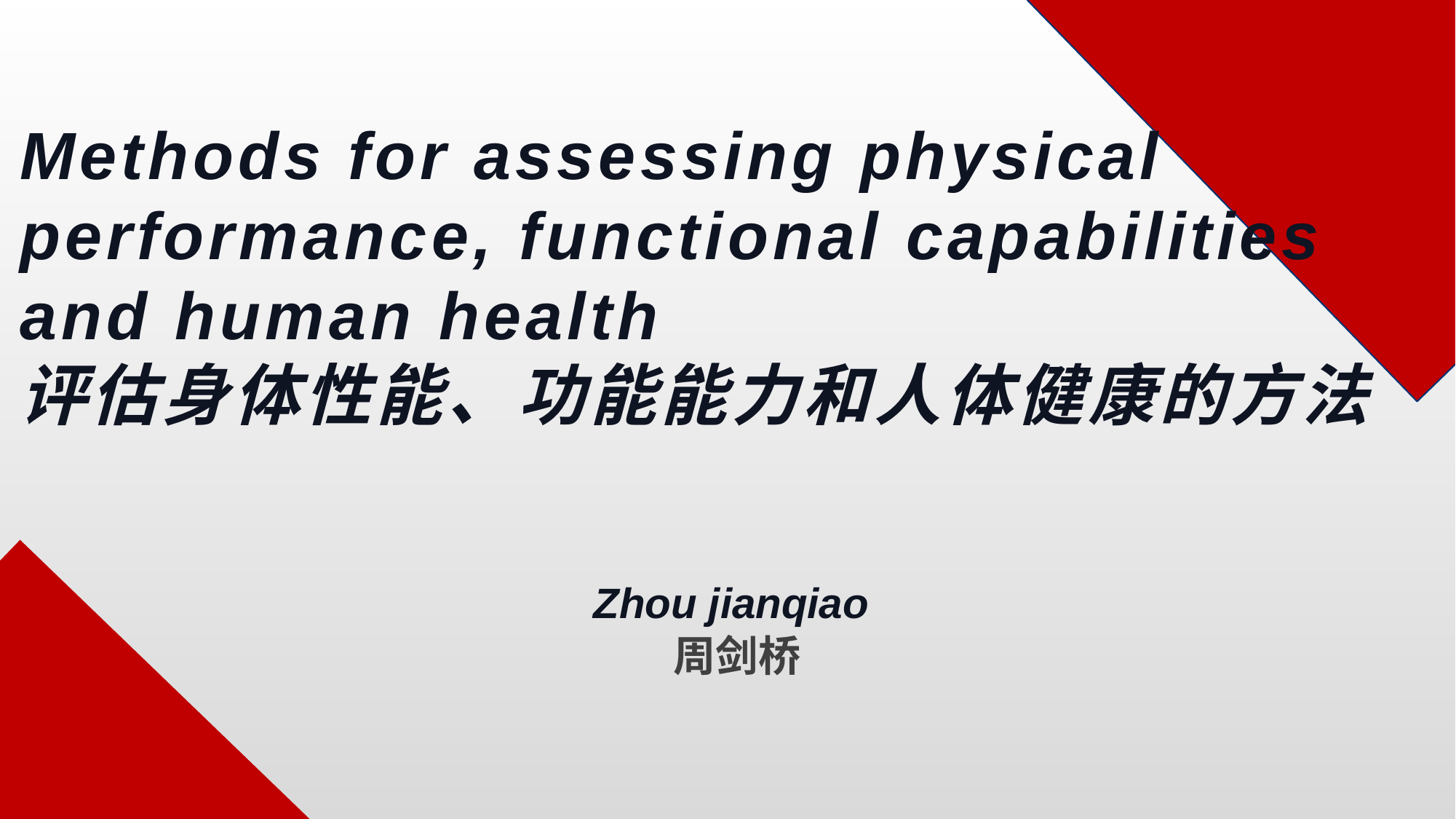

# Methods for assessing physical performance, functional capabilities and human health 评估身体性能、功能能力和人体健康的方法

Zhou jianqiao
周剑桥